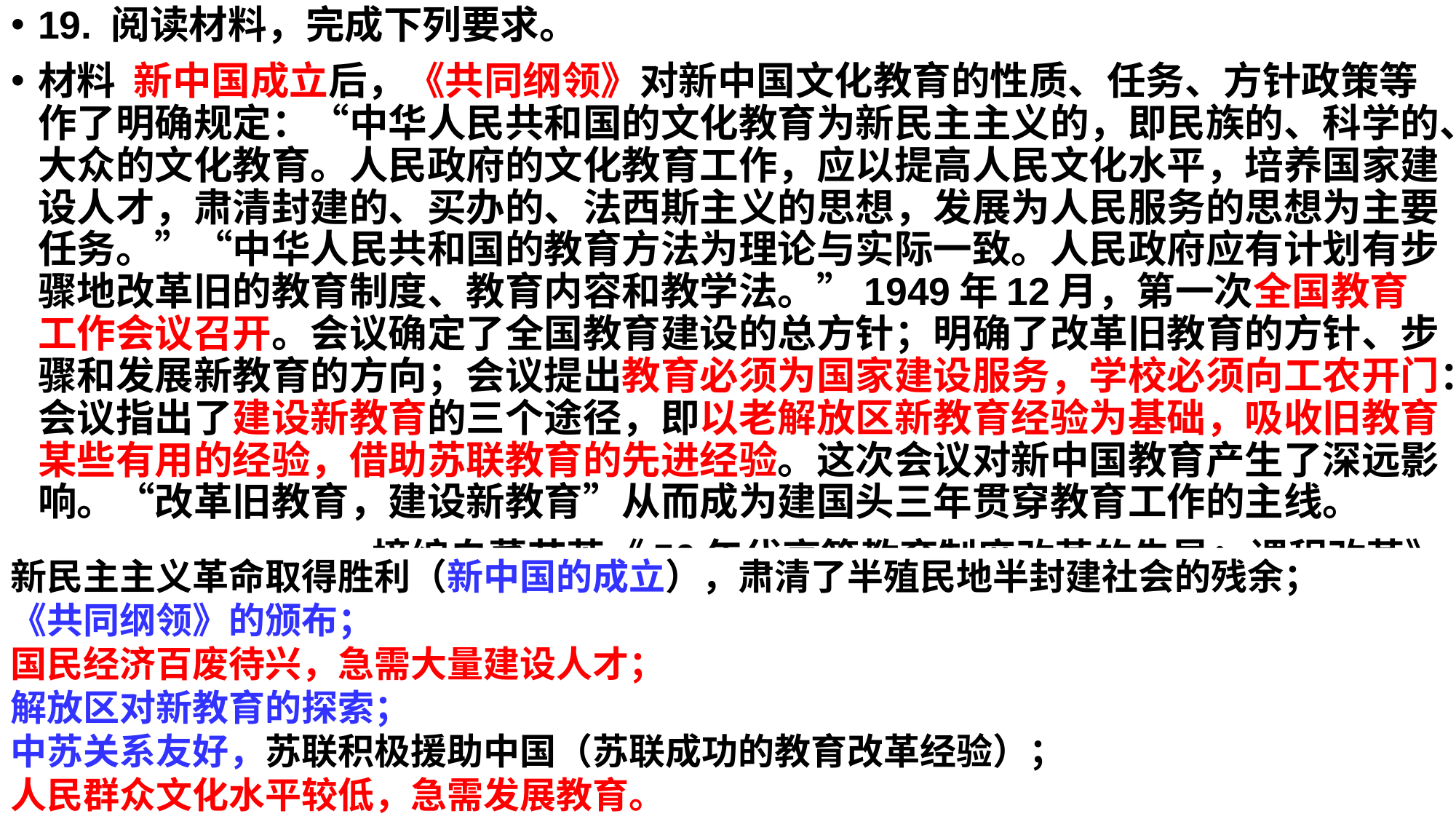

19. 阅读材料，完成下列要求。
材料  新中国成立后，《共同纲领》对新中国文化教育的性质、任务、方针政策等作了明确规定：“中华人民共和国的文化教育为新民主主义的，即民族的、科学的、大众的文化教育。人民政府的文化教育工作，应以提高人民文化水平，培养国家建设人才，肃清封建的、买办的、法西斯主义的思想，发展为人民服务的思想为主要任务。”“中华人民共和国的教育方法为理论与实际一致。人民政府应有计划有步骤地改革旧的教育制度、教育内容和教学法。”1949年12月，第一次全国教育工作会议召开。会议确定了全国教育建设的总方针；明确了改革旧教育的方针、步骤和发展新教育的方向；会议提出教育必须为国家建设服务，学校必须向工农开门：会议指出了建设新教育的三个途径，即以老解放区新教育经验为基础，吸收旧教育某些有用的经验，借助苏联教育的先进经验。这次会议对新中国教育产生了深远影响。“改革旧教育，建设新教育”从而成为建国头三年贯穿教育工作的主线。
——摘编自董节英《50年代高等教育制度改革的先导：课程改革》
（1）根据材料并结合所学知识，概括指出50年代新中国教育改革的背景。
新民主主义革命取得胜利（新中国的成立），肃清了半殖民地半封建社会的残余；
《共同纲领》的颁布；
国民经济百废待兴，急需大量建设人才；
解放区对新教育的探索；
中苏关系友好，苏联积极援助中国（苏联成功的教育改革经验）；
人民群众文化水平较低，急需发展教育。